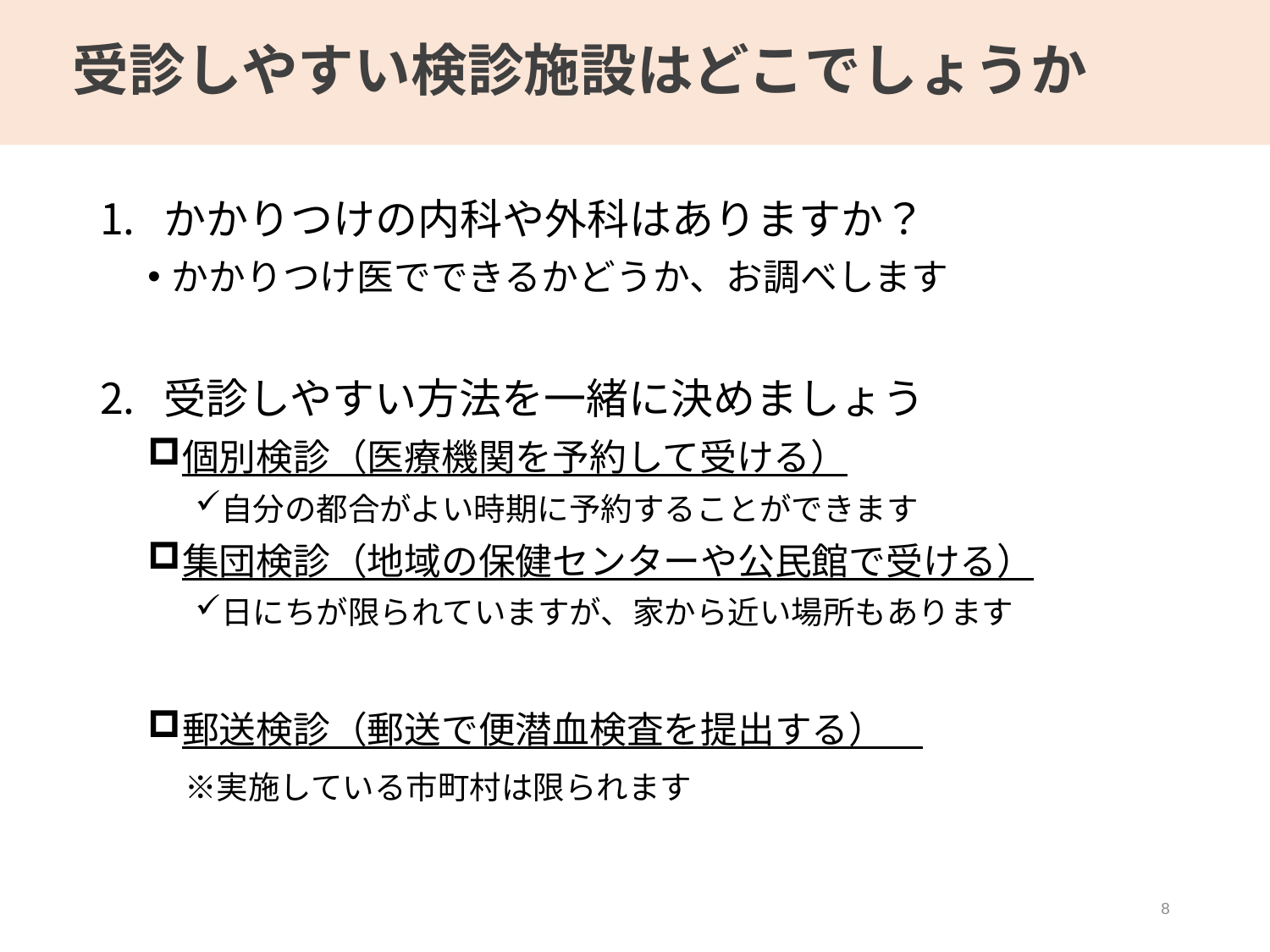

# 受診しやすい検診施設はどこでしょうか
かかりつけの内科や外科はありますか？
かかりつけ医でできるかどうか、お調べします

受診しやすい方法を一緒に決めましょう
個別検診（医療機関を予約して受ける）
自分の都合がよい時期に予約することができます
集団検診（地域の保健センターや公民館で受ける）
日にちが限られていますが、家から近い場所もあります

郵送検診（郵送で便潜血検査を提出する）
　※実施している市町村は限られます
8